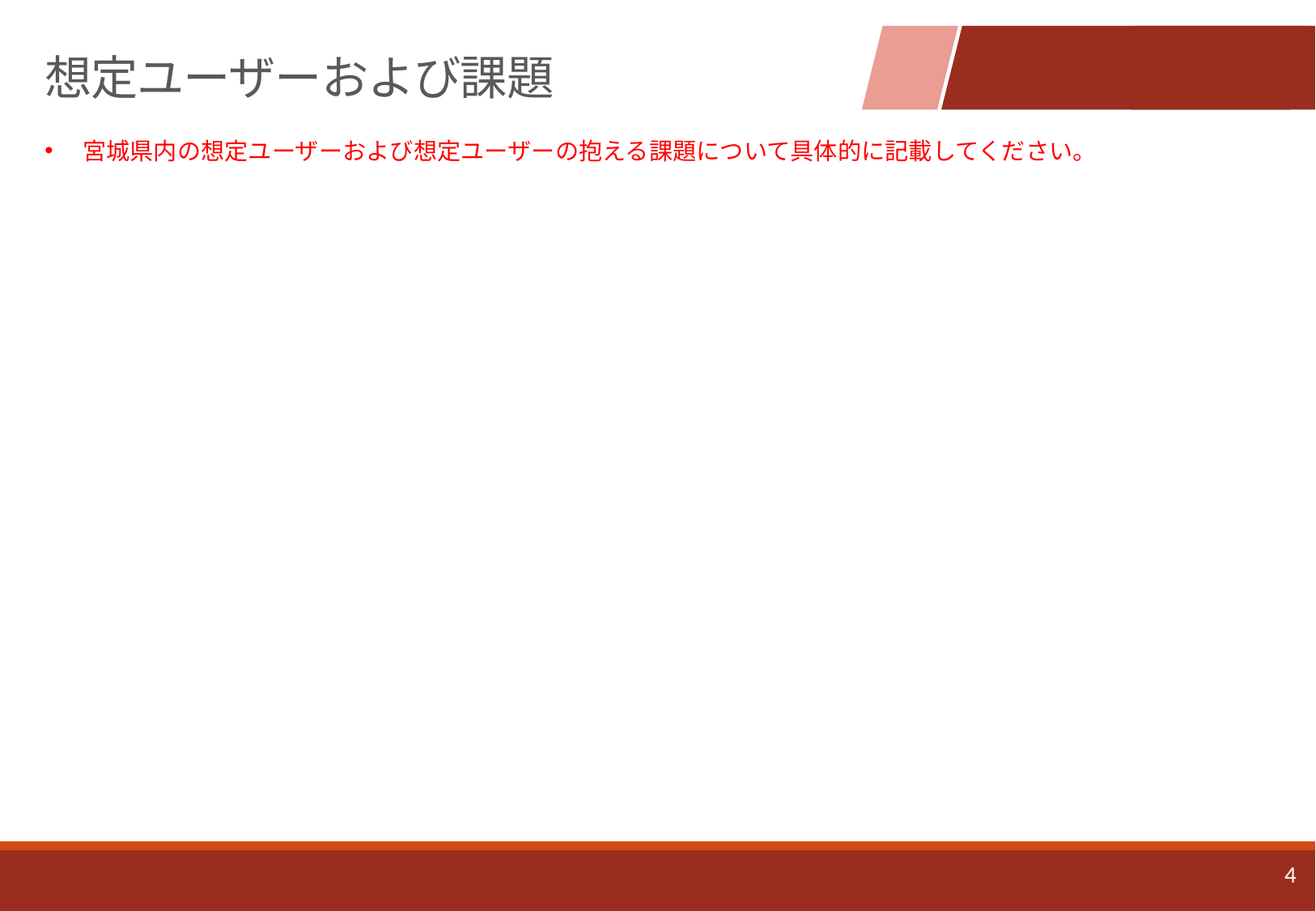

想定ユーザーおよび課題
宮城県内の想定ユーザーおよび想定ユーザーの抱える課題について具体的に記載してください。
4